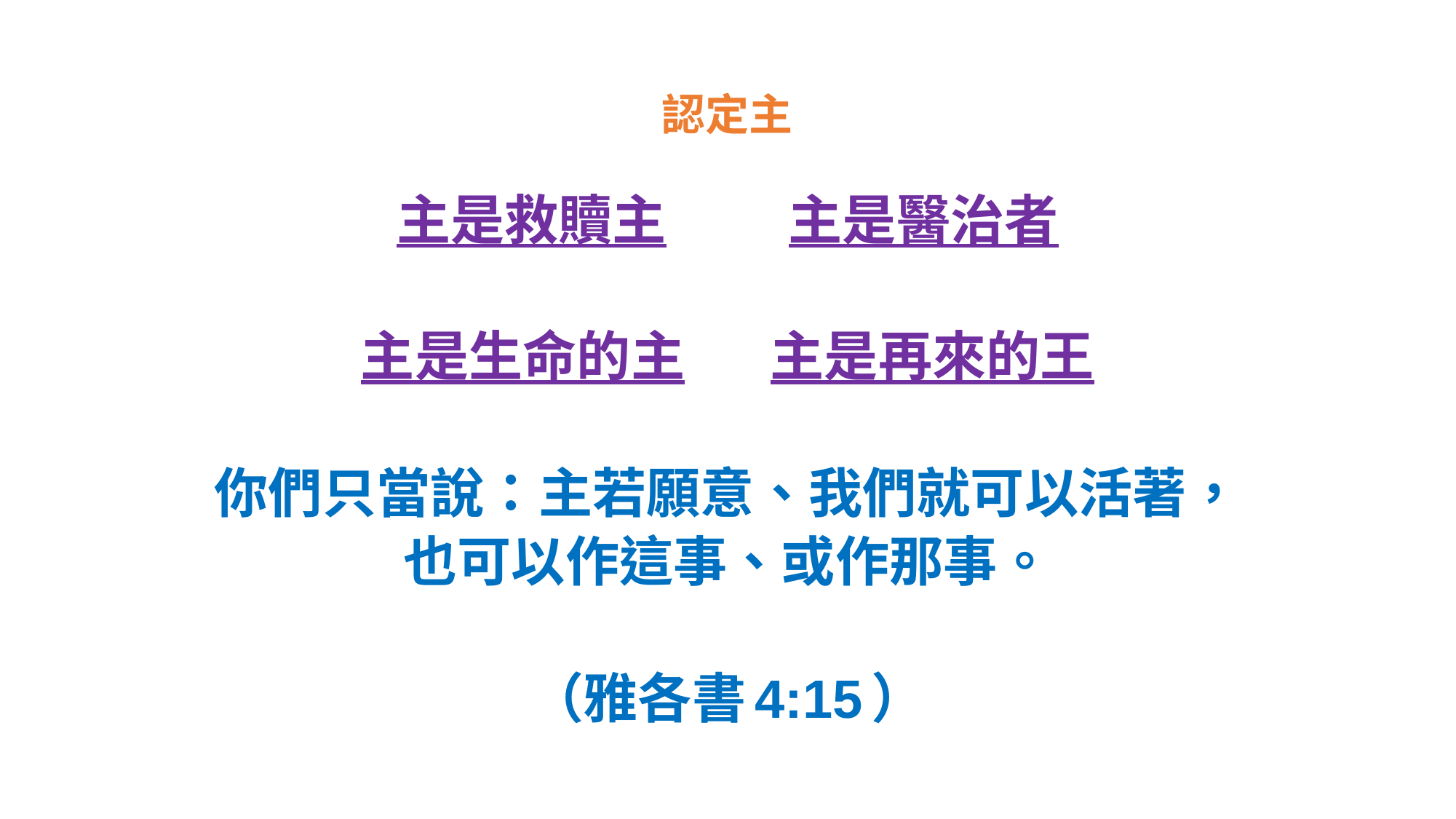

# 認定主
主是救贖主          主是醫治者

主是生命的主       主是再來的王

你們只當說：主若願意、我們就可以活著，
也可以作這事、或作那事。

（雅各書4:15）